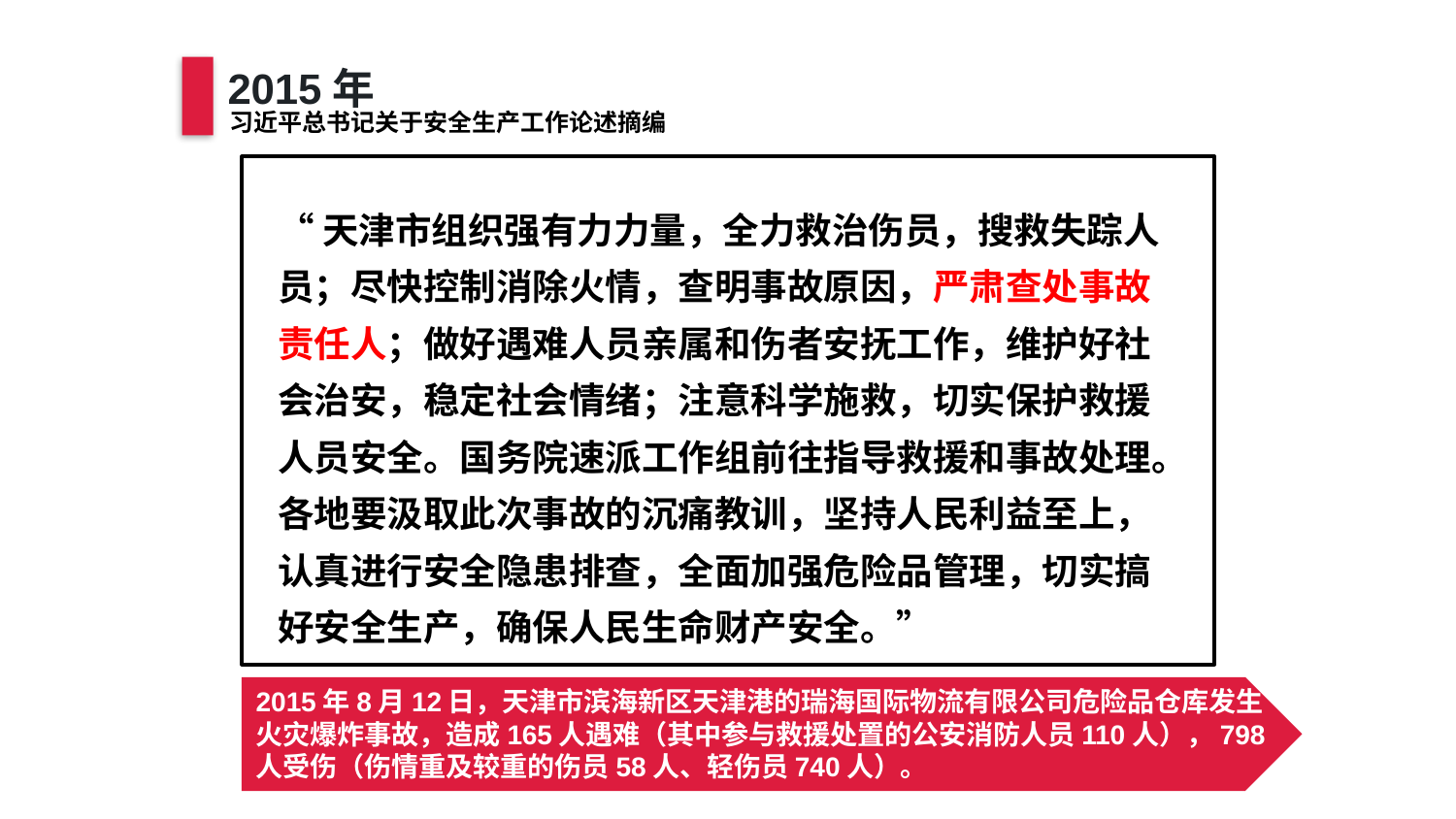

2015年

习近平总书记关于安全生产工作论述摘编

“天津市组织强有力力量，全力救治伤员，搜救失踪人员；尽快控制消除火情，查明事故原因，严肃查处事故责任人；做好遇难人员亲属和伤者安抚工作，维护好社会治安，稳定社会情绪；注意科学施救，切实保护救援人员安全。国务院速派工作组前往指导救援和事故处理。各地要汲取此次事故的沉痛教训，坚持人民利益至上，认真进行安全隐患排查，全面加强危险品管理，切实搞好安全生产，确保人民生命财产安全。”

2015年8月12日，天津市滨海新区天津港的瑞海国际物流有限公司危险品仓库发生火灾爆炸事故，造成165人遇难（其中参与救援处置的公安消防人员110人），798人受伤（伤情重及较重的伤员58人、轻伤员740人）。